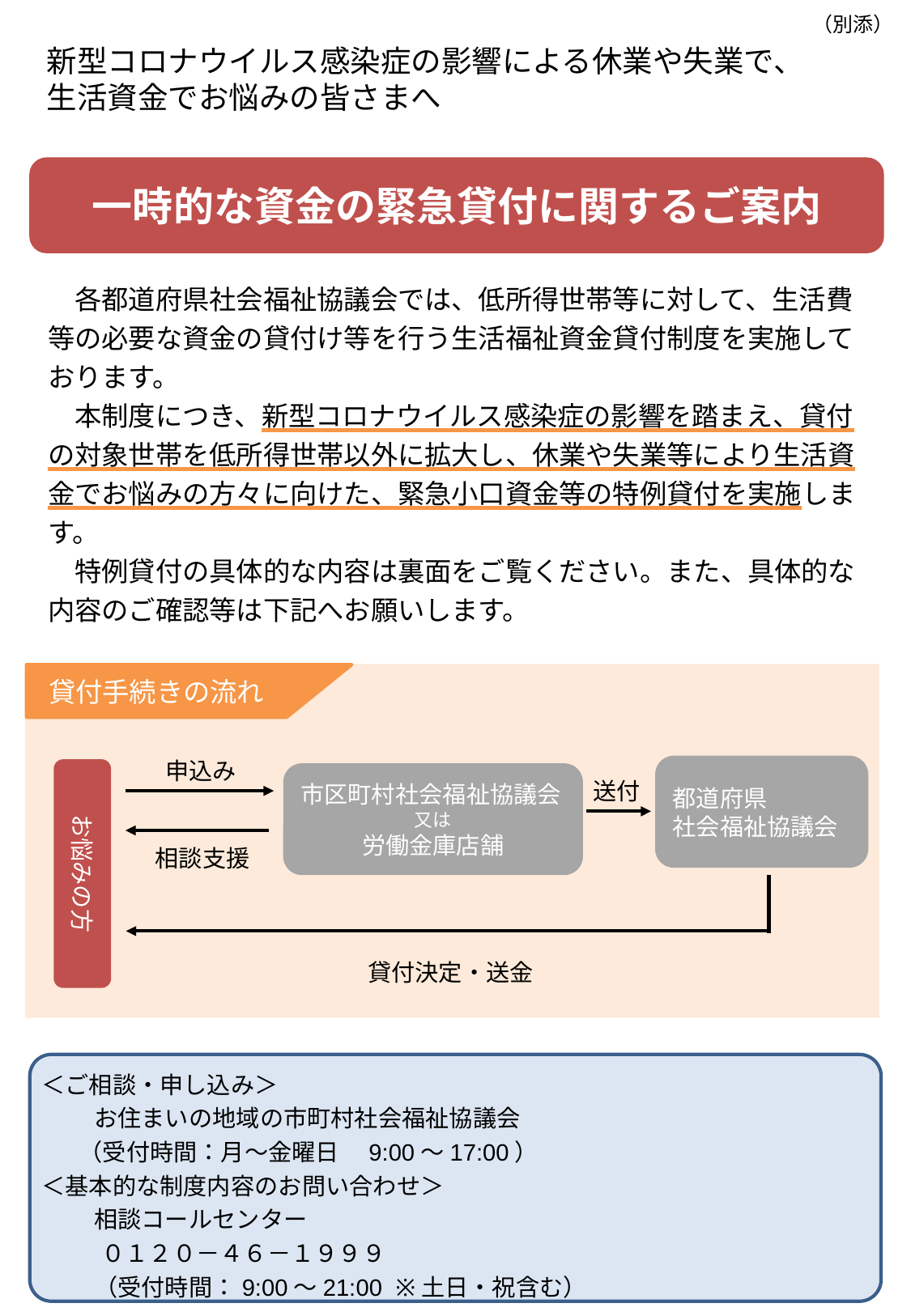

（別添）
新型コロナウイルス感染症の影響による休業や失業で、生活資金でお悩みの皆さまへ
一時的な資金の緊急貸付に関するご案内
　各都道府県社会福祉協議会では、低所得世帯等に対して、生活費等の必要な資金の貸付け等を行う生活福祉資金貸付制度を実施しております。
　本制度につき、新型コロナウイルス感染症の影響を踏まえ、貸付の対象世帯を低所得世帯以外に拡大し、休業や失業等により生活資金でお悩みの方々に向けた、緊急小口資金等の特例貸付を実施します。
　特例貸付の具体的な内容は裏面をご覧ください。また、具体的な内容のご確認等は下記へお願いします。
貸付手続きの流れ

申込み
都道府県
社会福祉協議会
お悩みの方
市区町村社会福祉協議会
又は
労働金庫店舗
送付
相談支援
貸付決定・送金

＜ご相談・申し込み＞
  お住まいの地域の市町村社会福祉協議会
      （受付時間：月～金曜日　9:00～17:00）
＜基本的な制度内容のお問い合わせ＞
  相談コールセンター
　０１２０－４６－１９９９
  （受付時間：9:00～21:00  ※土日・祝含む）